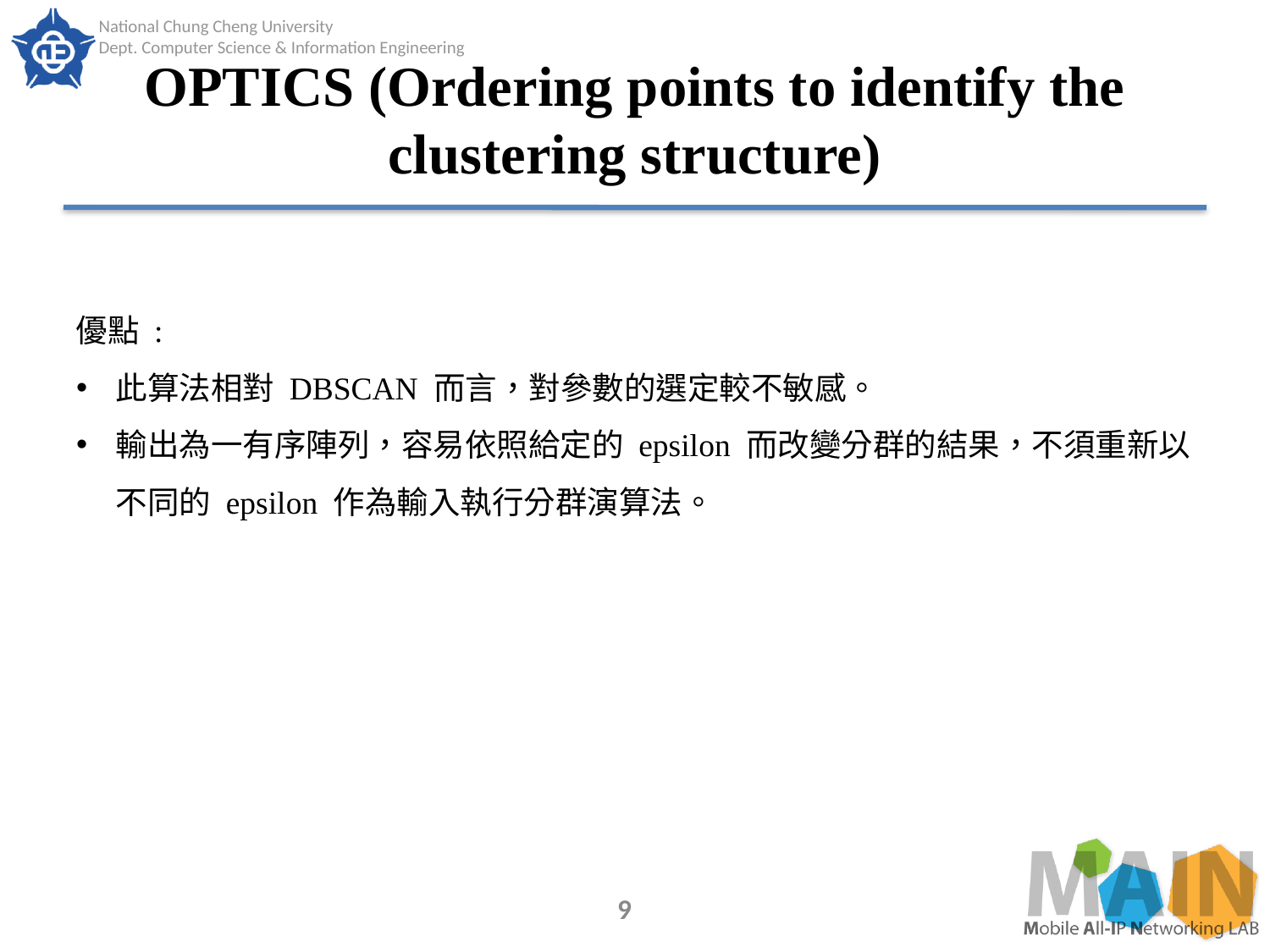

# OPTICS (Ordering points to identify the clustering structure)
優點 :
此算法相對 DBSCAN 而言，對參數的選定較不敏感。
輸出為一有序陣列，容易依照給定的 epsilon 而改變分群的結果，不須重新以不同的 epsilon 作為輸入執行分群演算法。
9